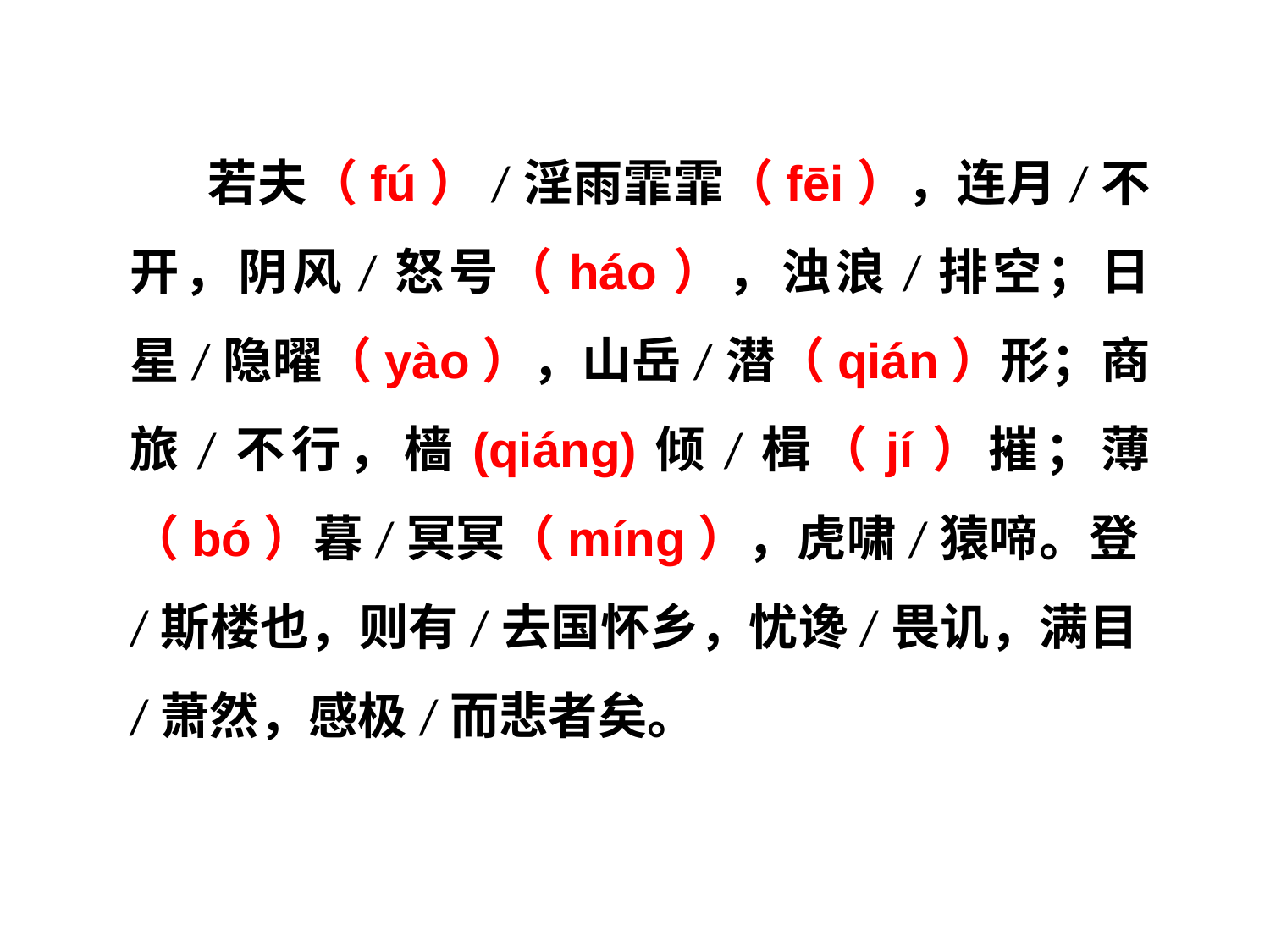

若夫（fú）/淫雨霏霏（fēi），连月/不开，阴风/怒号（háo），浊浪/排空；日星/隐曜（yào），山岳/潜（qián）形；商旅/不行，樯(qiáng)倾/楫（jí）摧；薄（bó）暮/冥冥（míng），虎啸/猿啼。登/斯楼也，则有/去国怀乡，忧谗/畏讥，满目/萧然，感极/而悲者矣。